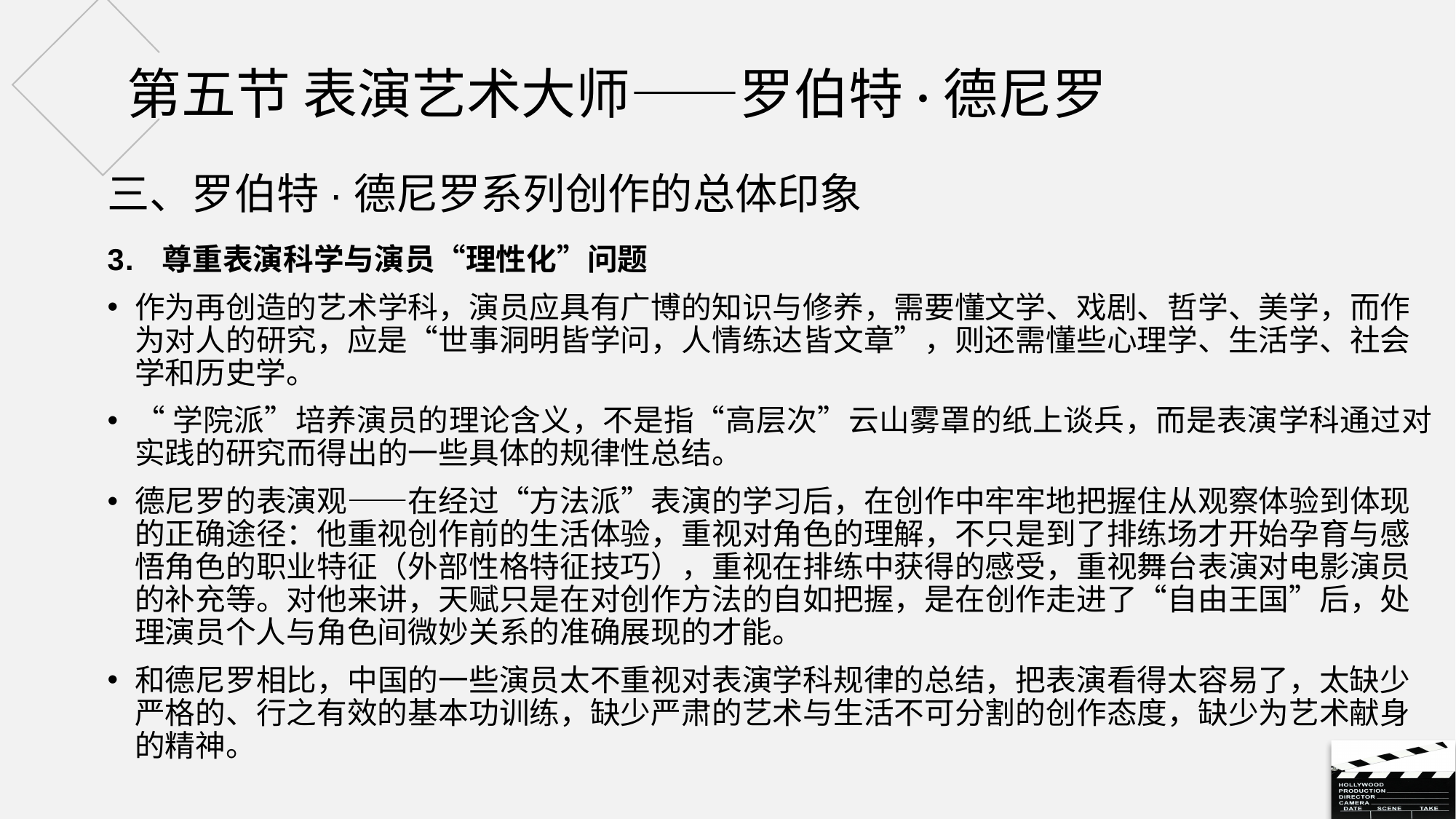

# 第五节 表演艺术大师——罗伯特·德尼罗
三、罗伯特·德尼罗系列创作的总体印象
尊重表演科学与演员“理性化”问题
作为再创造的艺术学科，演员应具有广博的知识与修养，需要懂文学、戏剧、哲学、美学，而作为对人的研究，应是“世事洞明皆学问，人情练达皆文章”，则还需懂些心理学、生活学、社会学和历史学。
“学院派”培养演员的理论含义，不是指“高层次”云山雾罩的纸上谈兵，而是表演学科通过对实践的研究而得出的一些具体的规律性总结。
德尼罗的表演观——在经过“方法派”表演的学习后，在创作中牢牢地把握住从观察体验到体现的正确途径：他重视创作前的生活体验，重视对角色的理解，不只是到了排练场才开始孕育与感悟角色的职业特征（外部性格特征技巧），重视在排练中获得的感受，重视舞台表演对电影演员的补充等。对他来讲，天赋只是在对创作方法的自如把握，是在创作走进了“自由王国”后，处理演员个人与角色间微妙关系的准确展现的才能。
和德尼罗相比，中国的一些演员太不重视对表演学科规律的总结，把表演看得太容易了，太缺少严格的、行之有效的基本功训练，缺少严肃的艺术与生活不可分割的创作态度，缺少为艺术献身的精神。